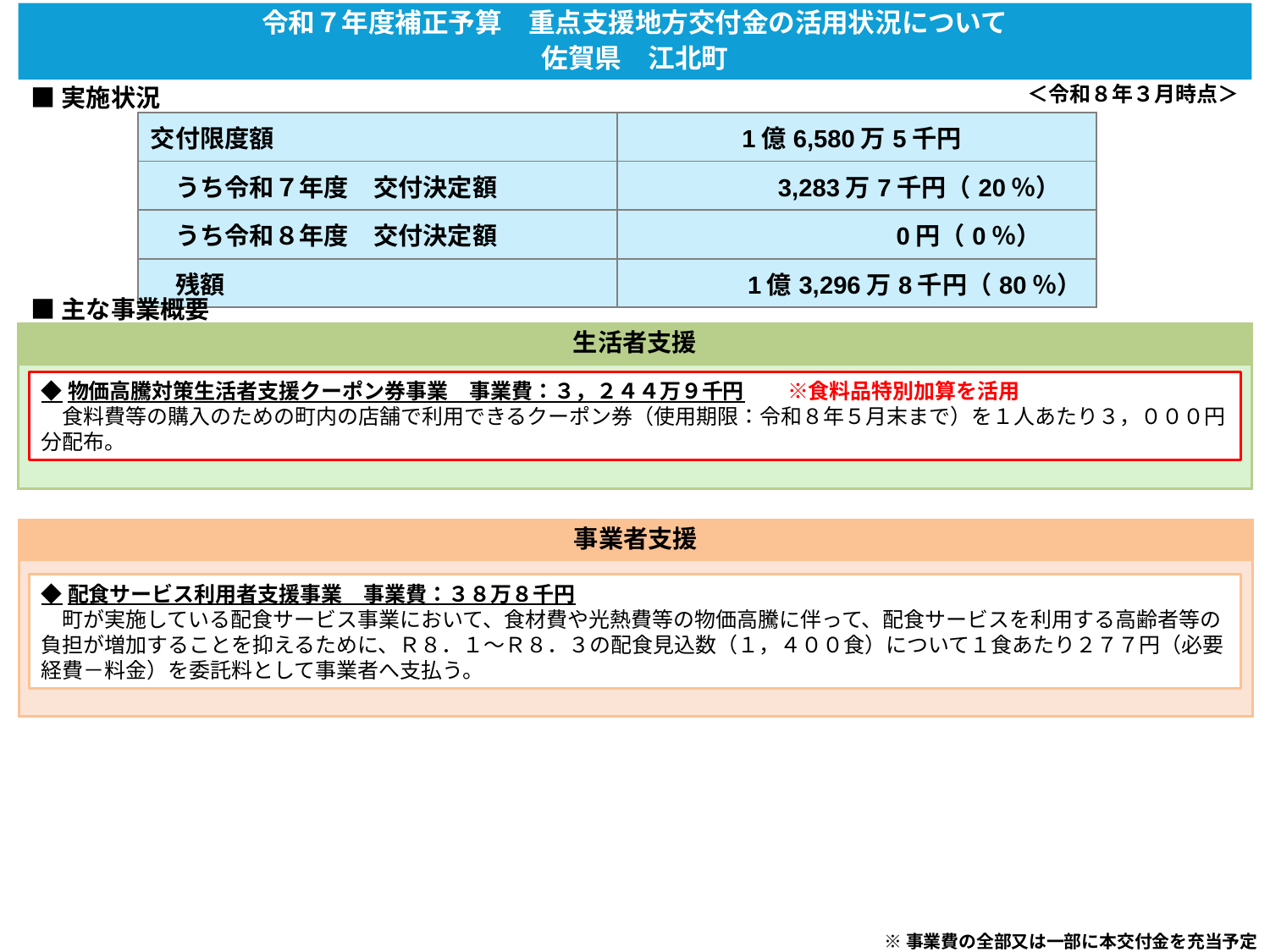

令和７年度補正予算　重点支援地方交付金の活用状況について
佐賀県　江北町
＜令和８年３月時点＞
■実施状況
| 交付限度額 | 1億6,580万5千円 |
| --- | --- |
| うち令和７年度　交付決定額 | 3,283万7千円（20％） |
| うち令和８年度　交付決定額 | 0円（0％） |
| 残額 | 1億3,296万8千円（80％） |
■主な事業概要
生活者支援

◆物価高騰対策生活者支援クーポン券事業　事業費：３，２４４万９千円　　※食料品特別加算を活用
　食料費等の購入のための町内の店舗で利用できるクーポン券（使用期限：令和８年５月末まで）を１人あたり３，０００円分配布。
事業者支援

◆配食サービス利用者支援事業　事業費：３８万８千円
　町が実施している配食サービス事業において、食材費や光熱費等の物価高騰に伴って、配食サービスを利用する高齢者等の負担が増加することを抑えるために、Ｒ８．１～Ｒ８．３の配食見込数（１，４００食）について１食あたり２７７円（必要経費－料金）を委託料として事業者へ支払う。
※事業費の全部又は一部に本交付金を充当予定